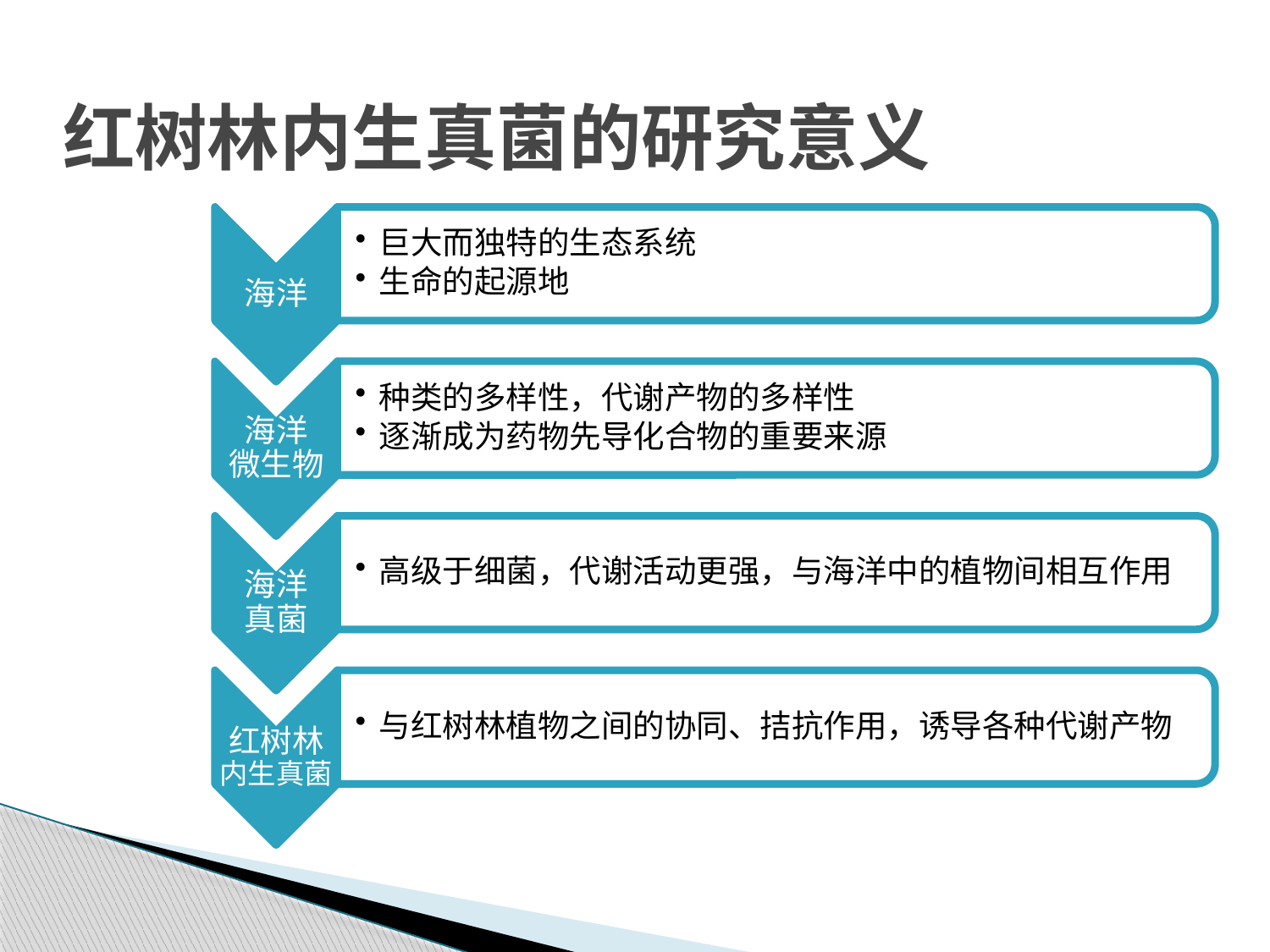

# 红树林内生真菌的研究意义
海洋
巨大而独特的生态系统
生命的起源地
海洋
微生物
种类的多样性，代谢产物的多样性
逐渐成为药物先导化合物的重要来源
海洋
真菌
高级于细菌，代谢活动更强，与海洋中的植物间相互作用
红树林
内生真菌
与红树林植物之间的协同、拮抗作用，诱导各种代谢产物